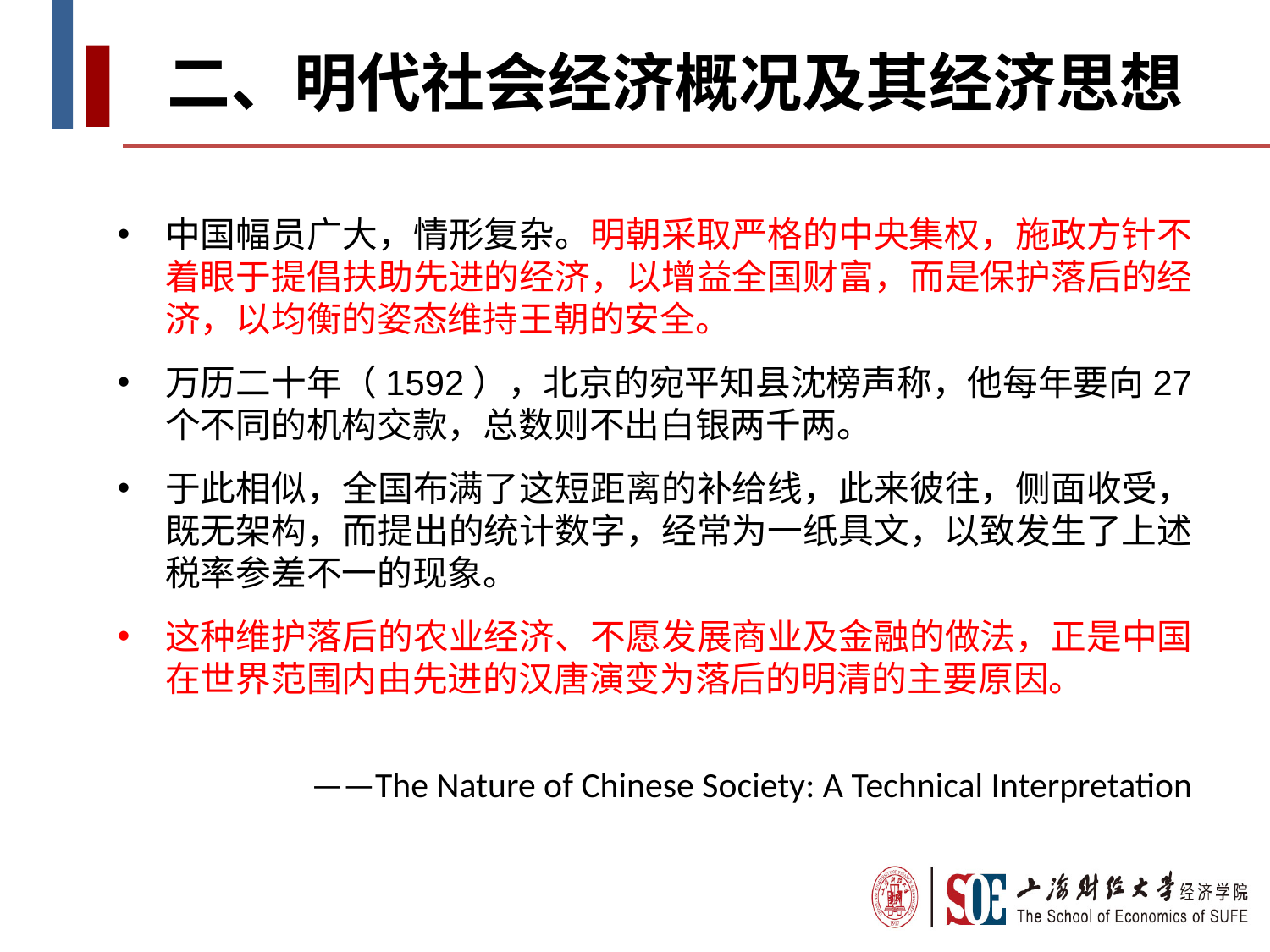

二、明代社会经济概况及其经济思想
中国幅员广大，情形复杂。明朝采取严格的中央集权，施政方针不着眼于提倡扶助先进的经济，以增益全国财富，而是保护落后的经济，以均衡的姿态维持王朝的安全。
万历二十年（1592），北京的宛平知县沈榜声称，他每年要向27个不同的机构交款，总数则不出白银两千两。
于此相似，全国布满了这短距离的补给线，此来彼往，侧面收受，既无架构，而提出的统计数字，经常为一纸具文，以致发生了上述税率参差不一的现象。
这种维护落后的农业经济、不愿发展商业及金融的做法，正是中国在世界范围内由先进的汉唐演变为落后的明清的主要原因。

——The Nature of Chinese Society: A Technical Interpretation